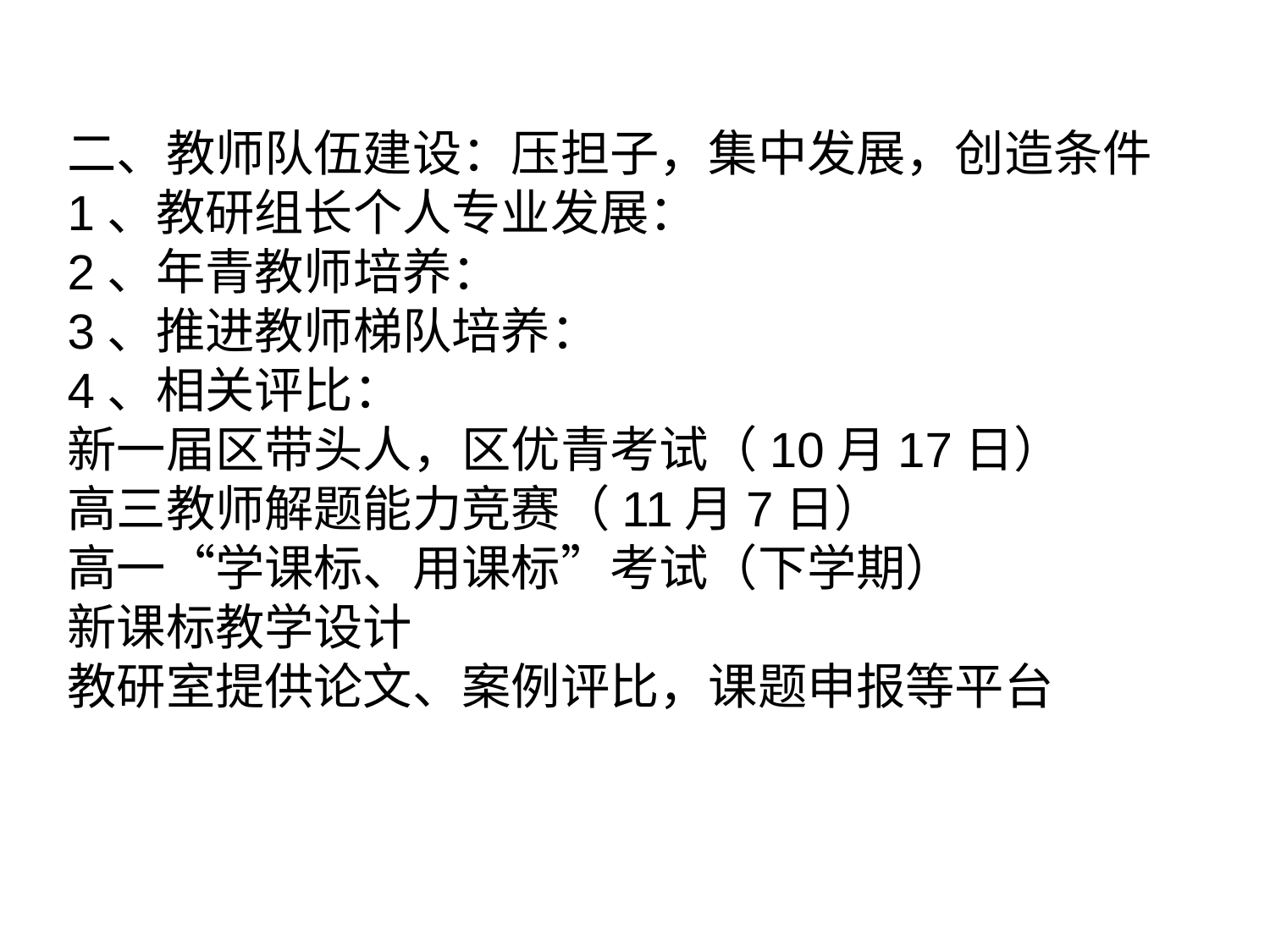

二、教师队伍建设：压担子，集中发展，创造条件
1、教研组长个人专业发展：
2、年青教师培养：
3、推进教师梯队培养：
4、相关评比：
新一届区带头人，区优青考试（10月17日）
高三教师解题能力竞赛（11月7日）
高一“学课标、用课标”考试（下学期）
新课标教学设计
教研室提供论文、案例评比，课题申报等平台